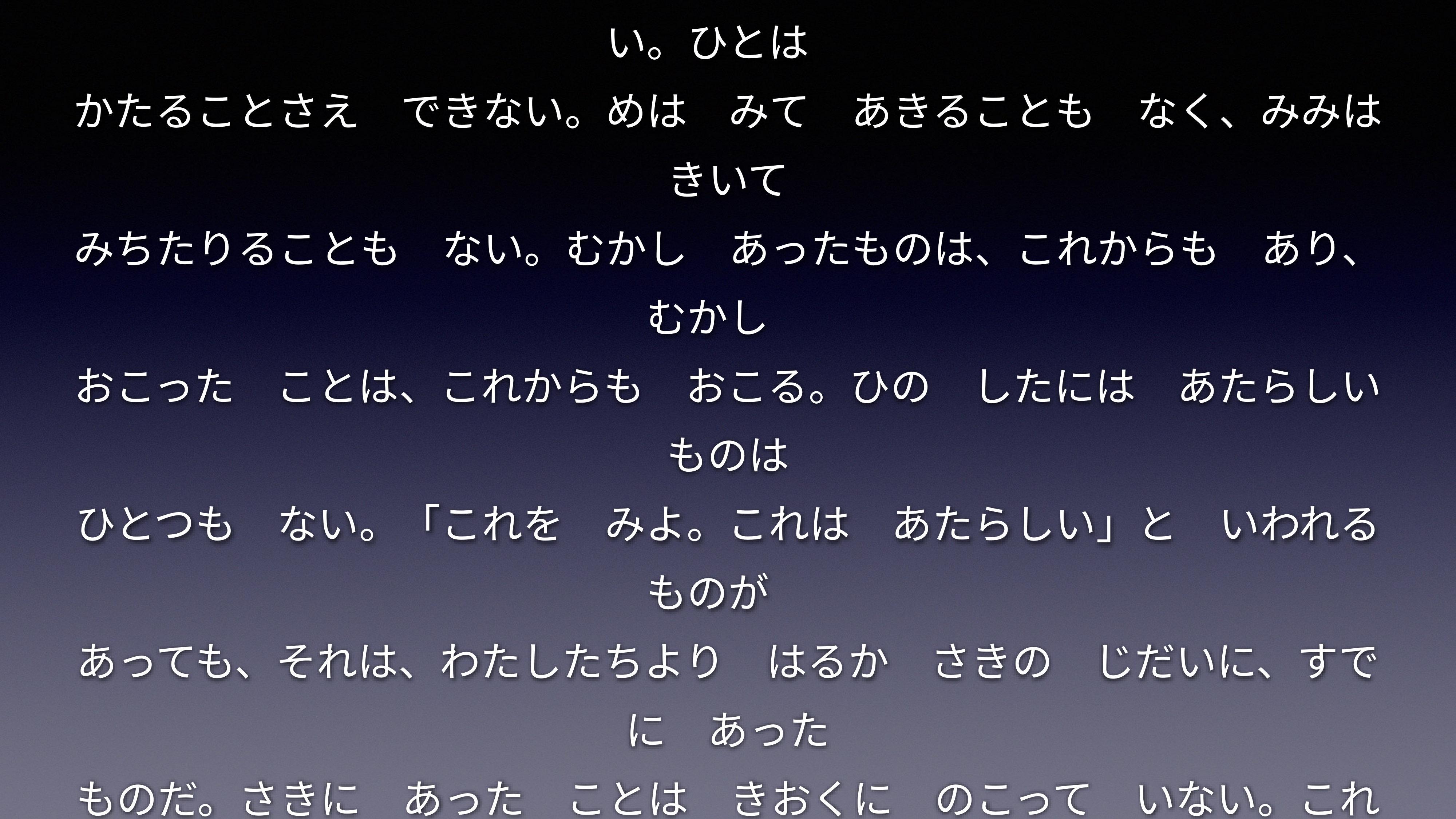

かわは　みな　うみに　ながれこむが、うみは　みちることが　ない。かわは
ながれ　こむ　ところに、また　ながれる。すべての　ことは　ものうい。ひとは
かたることさえ　できない。めは　みて　あきることも　なく、みみは　きいて
みちたりることも　ない。むかし　あったものは、これからも　あり、むかし
おこった　ことは、これからも　おこる。ひの　したには　あたらしい　ものは
ひとつも　ない。「これを　みよ。これは　あたらしい」と　いわれるものが
あっても、それは、わたしたちより　はるか　さきの　じだいに、すでに　あった
ものだ。さきに　あった　ことは　きおくに　のこって　いない。これから　のちに
　おこることも、それから　のちの　じだいの　ひとびとには　きおくされないで　あろう。(7～11)